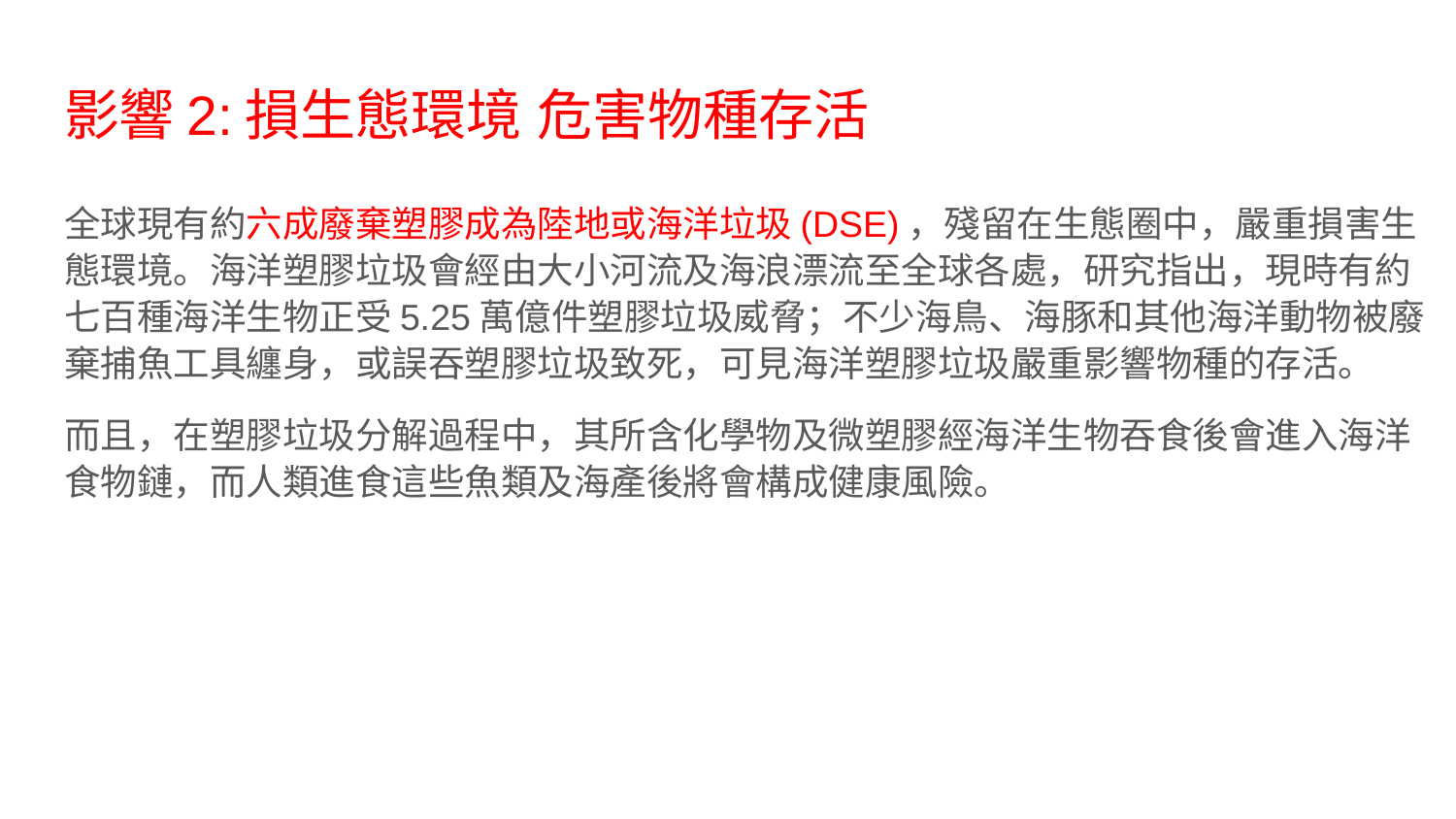

# 影響2:損生態環境 危害物種存活
全球現有約六成廢棄塑膠成為陸地或海洋垃圾(DSE)，殘留在生態圈中，嚴重損害生態環境。海洋塑膠垃圾會經由大小河流及海浪漂流至全球各處，研究指出，現時有約七百種海洋生物正受5.25萬億件塑膠垃圾威脅；不少海鳥、海豚和其他海洋動物被廢棄捕魚工具纏身，或誤吞塑膠垃圾致死，可見海洋塑膠垃圾嚴重影響物種的存活。
而且，在塑膠垃圾分解過程中，其所含化學物及微塑膠經海洋生物吞食後會進入海洋食物鏈，而人類進食這些魚類及海產後將會構成健康風險。